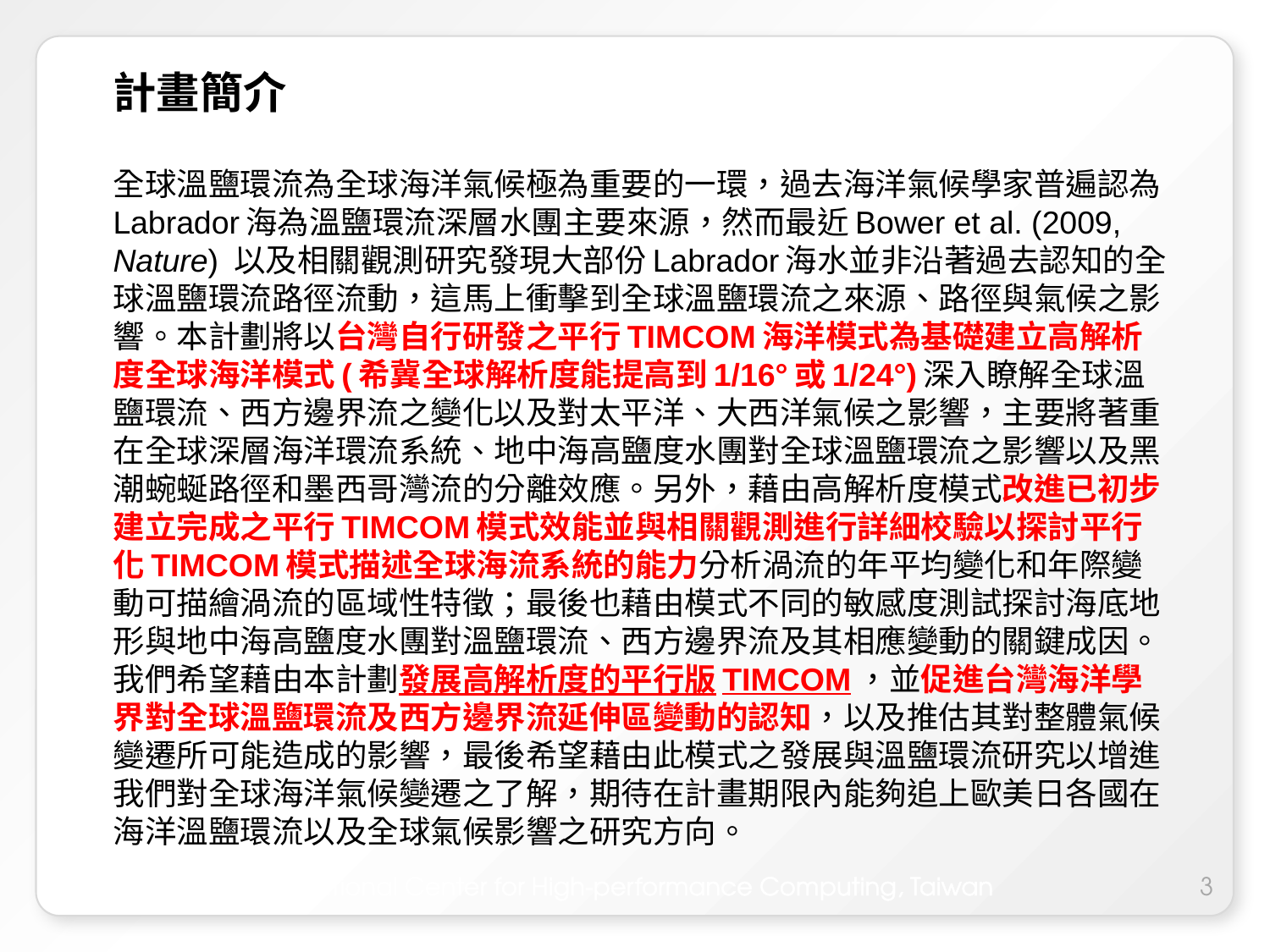

計畫簡介

全球溫鹽環流為全球海洋氣候極為重要的一環，過去海洋氣候學家普遍認為Labrador海為溫鹽環流深層水團主要來源，然而最近Bower et al. (2009, Nature) 以及相關觀測研究發現大部份Labrador海水並非沿著過去認知的全球溫鹽環流路徑流動，這馬上衝擊到全球溫鹽環流之來源、路徑與氣候之影響。本計劃將以台灣自行研發之平行TIMCOM海洋模式為基礎建立高解析度全球海洋模式(希冀全球解析度能提高到1/16°或1/24°)深入瞭解全球溫鹽環流、西方邊界流之變化以及對太平洋、大西洋氣候之影響，主要將著重在全球深層海洋環流系統、地中海高鹽度水團對全球溫鹽環流之影響以及黑潮蜿蜒路徑和墨西哥灣流的分離效應。另外，藉由高解析度模式改進已初步建立完成之平行TIMCOM模式效能並與相關觀測進行詳細校驗以探討平行化TIMCOM模式描述全球海流系統的能力分析渦流的年平均變化和年際變動可描繪渦流的區域性特徵；最後也藉由模式不同的敏感度測試探討海底地形與地中海高鹽度水團對溫鹽環流、西方邊界流及其相應變動的關鍵成因。我們希望藉由本計劃發展高解析度的平行版TIMCOM，並促進台灣海洋學界對全球溫鹽環流及西方邊界流延伸區變動的認知，以及推估其對整體氣候變遷所可能造成的影響，最後希望藉由此模式之發展與溫鹽環流研究以增進我們對全球海洋氣候變遷之了解，期待在計畫期限內能夠追上歐美日各國在海洋溫鹽環流以及全球氣候影響之研究方向。
3
National Center for High-performance Computing, Taiwan